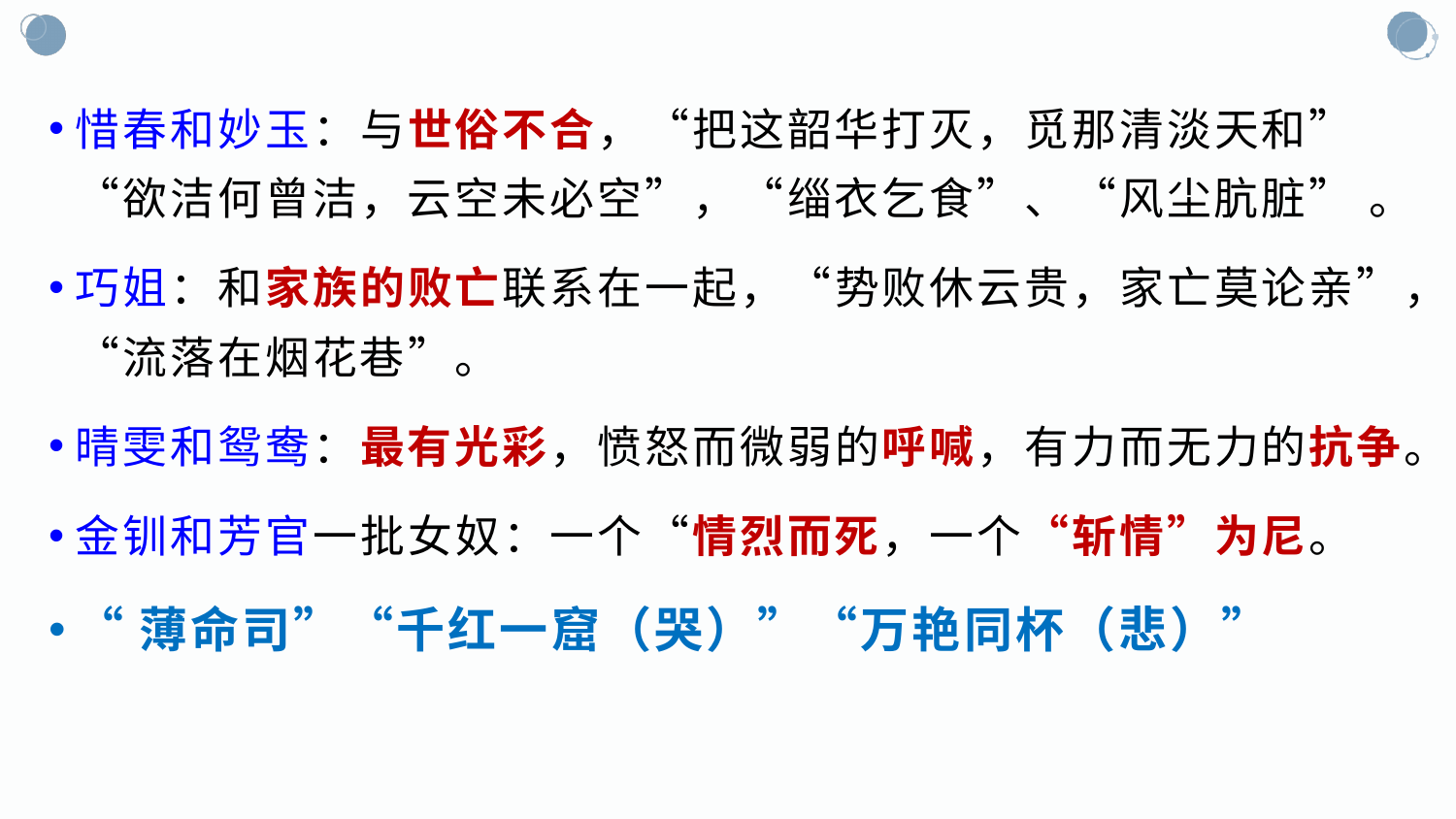

惜春和妙玉：与世俗不合，“把这韶华打灭，觅那清淡天和” “欲洁何曾洁，云空未必空”，“缁衣乞食”、“风尘肮脏” 。
巧姐：和家族的败亡联系在一起，“势败休云贵，家亡莫论亲”，“流落在烟花巷”。
晴雯和鸳鸯：最有光彩，愤怒而微弱的呼喊，有力而无力的抗争。
金钏和芳官一批女奴：一个“情烈而死，一个“斩情”为尼。
“薄命司”“千红一窟（哭）”“万艳同杯（悲）”